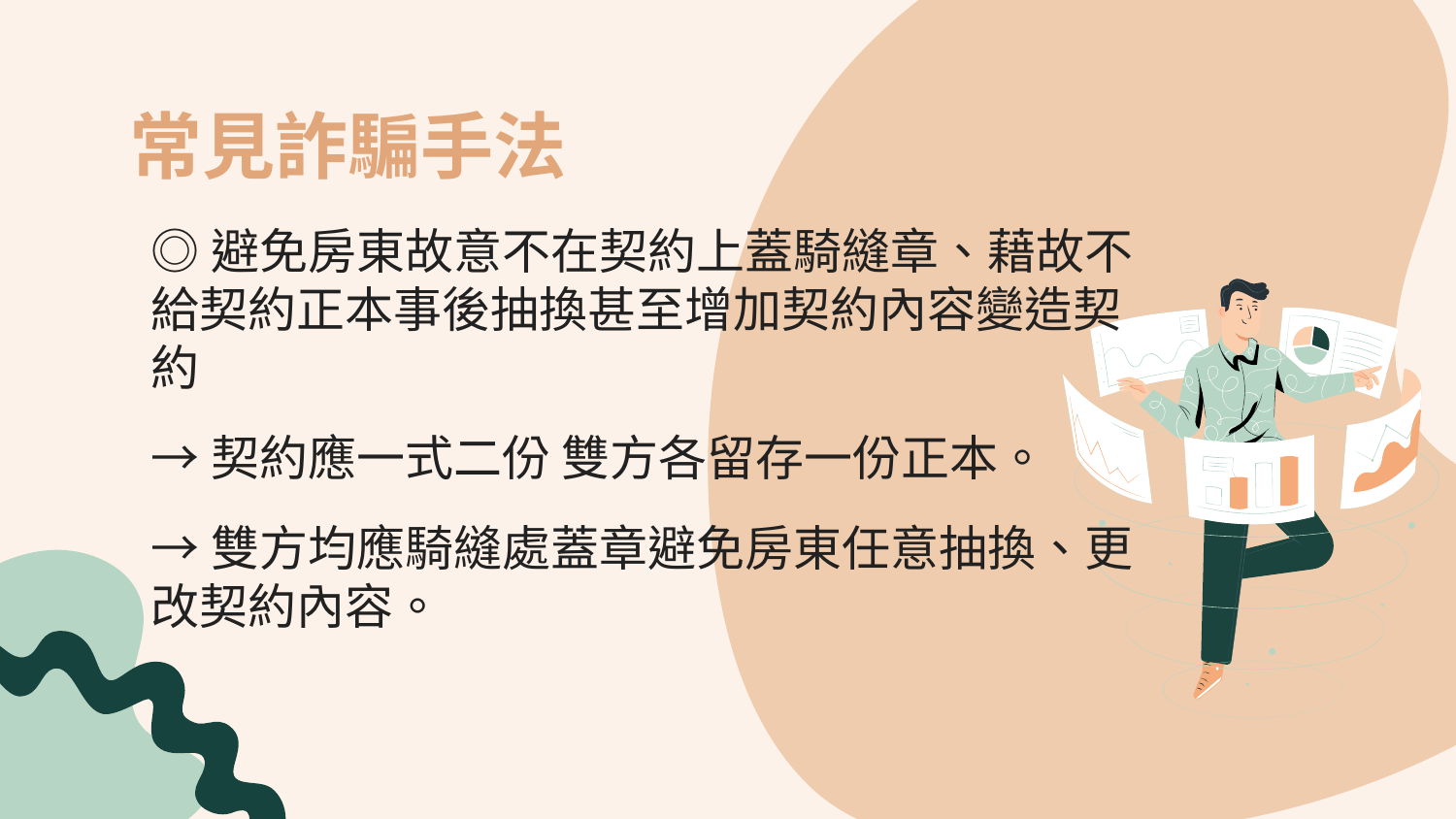

# 常見詐騙手法
◎避免房東故意不在契約上蓋騎縫章、藉故不給契約正本事後抽換甚至增加契約內容變造契約
→契約應一式二份 雙方各留存一份正本。
→雙方均應騎縫處蓋章避免房東任意抽換、更改契約內容。